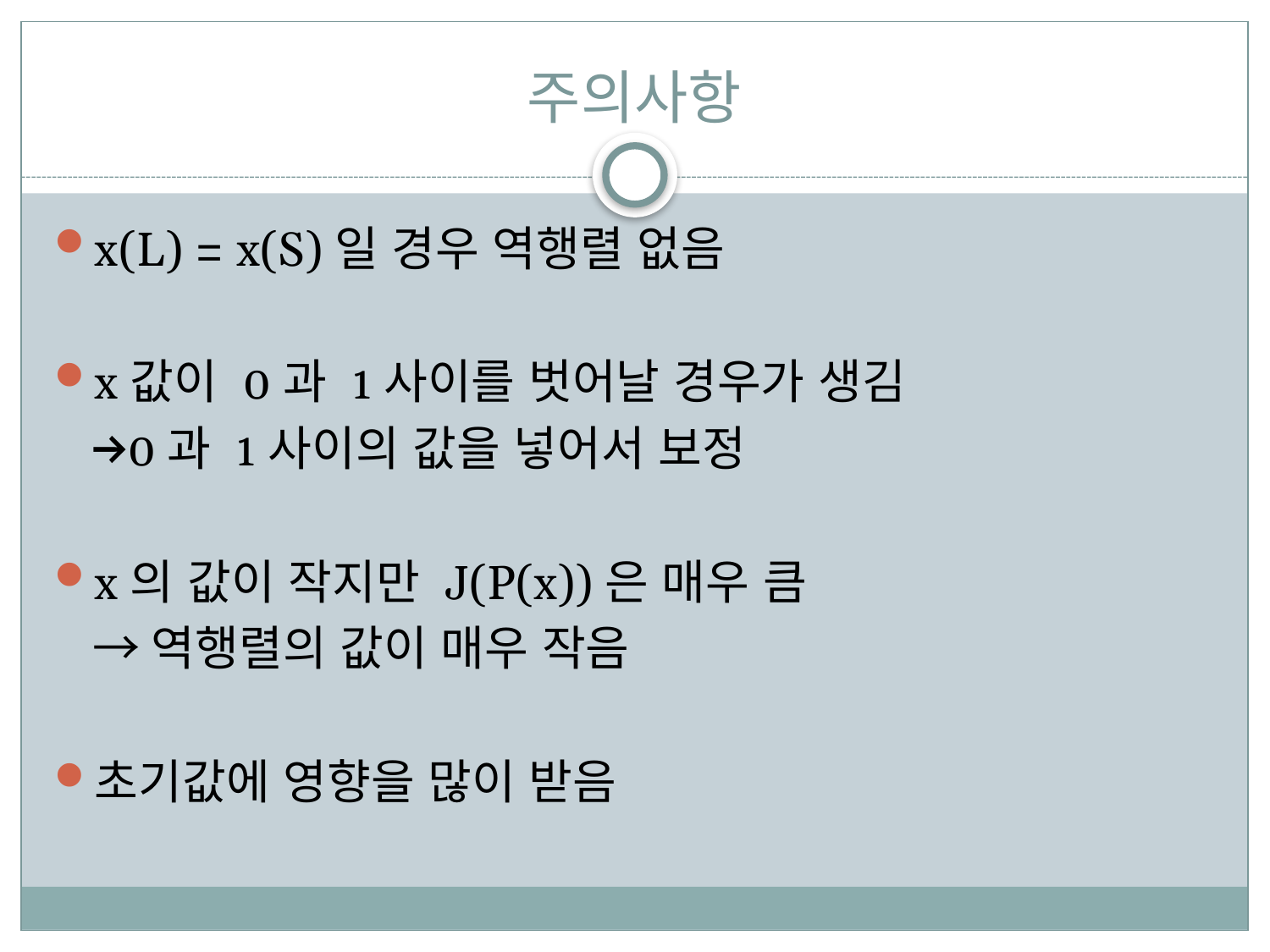

# 주의사항
x(L) = x(S)일 경우 역행렬 없음

x값이 0과 1사이를 벗어날 경우가 생김
	→0과 1사이의 값을 넣어서 보정

x의 값이 작지만 J(P(x))은 매우 큼
	→역행렬의 값이 매우 작음

초기값에 영향을 많이 받음